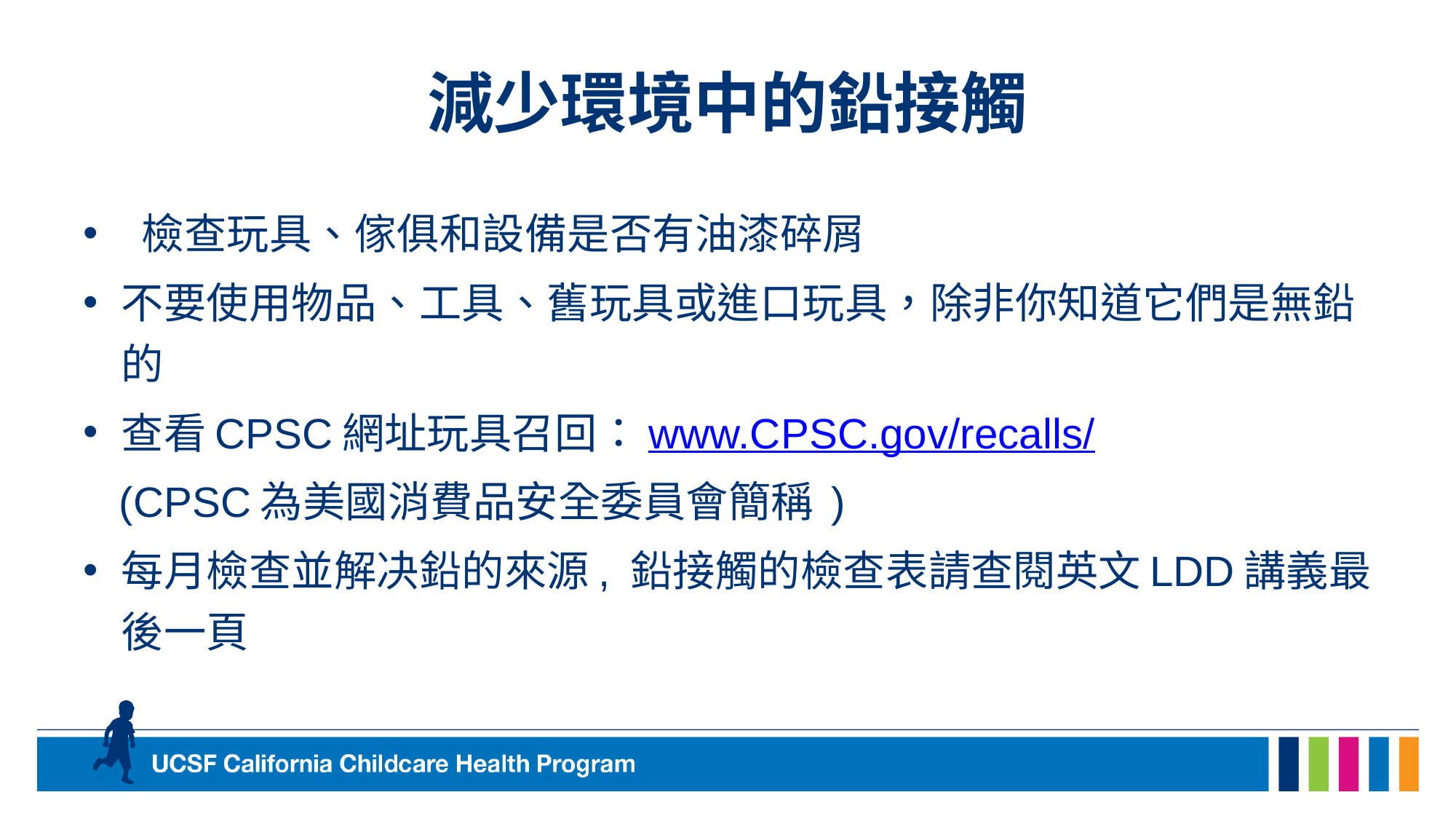

# 減少環境中的鉛接觸
 檢查玩具、傢俱和設備是否有油漆碎屑
不要使用物品、工具、舊玩具或進口玩具，除非你知道它們是無鉛的
查看CPSC網址玩具召回：www.CPSC.gov/recalls/
   (CPSC為美國消費品安全委員會簡稱 )
每月檢查並解决鉛的來源, 鉛接觸的檢查表請查閱英文LDD講義最後一頁